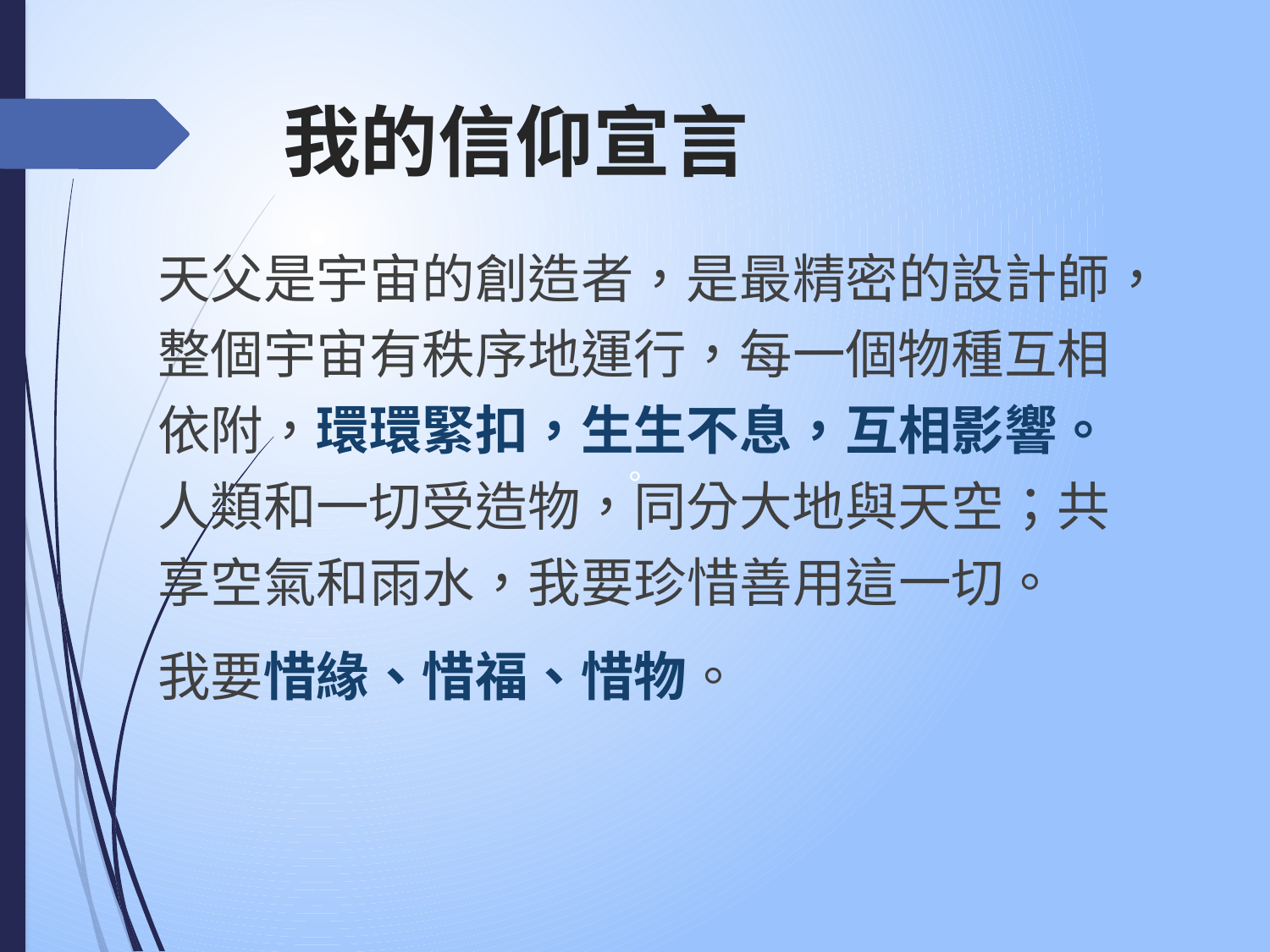

# 我的信仰宣言
天父是宇宙的創造者，是最精密的設計師，整個宇宙有秩序地運行，每一個物種互相依附，環環緊扣，生生不息，互相影響。人類和一切受造物，同分大地與天空；共享空氣和雨水，我要珍惜善用這一切。
我要惜緣、惜福、惜物。
。
。